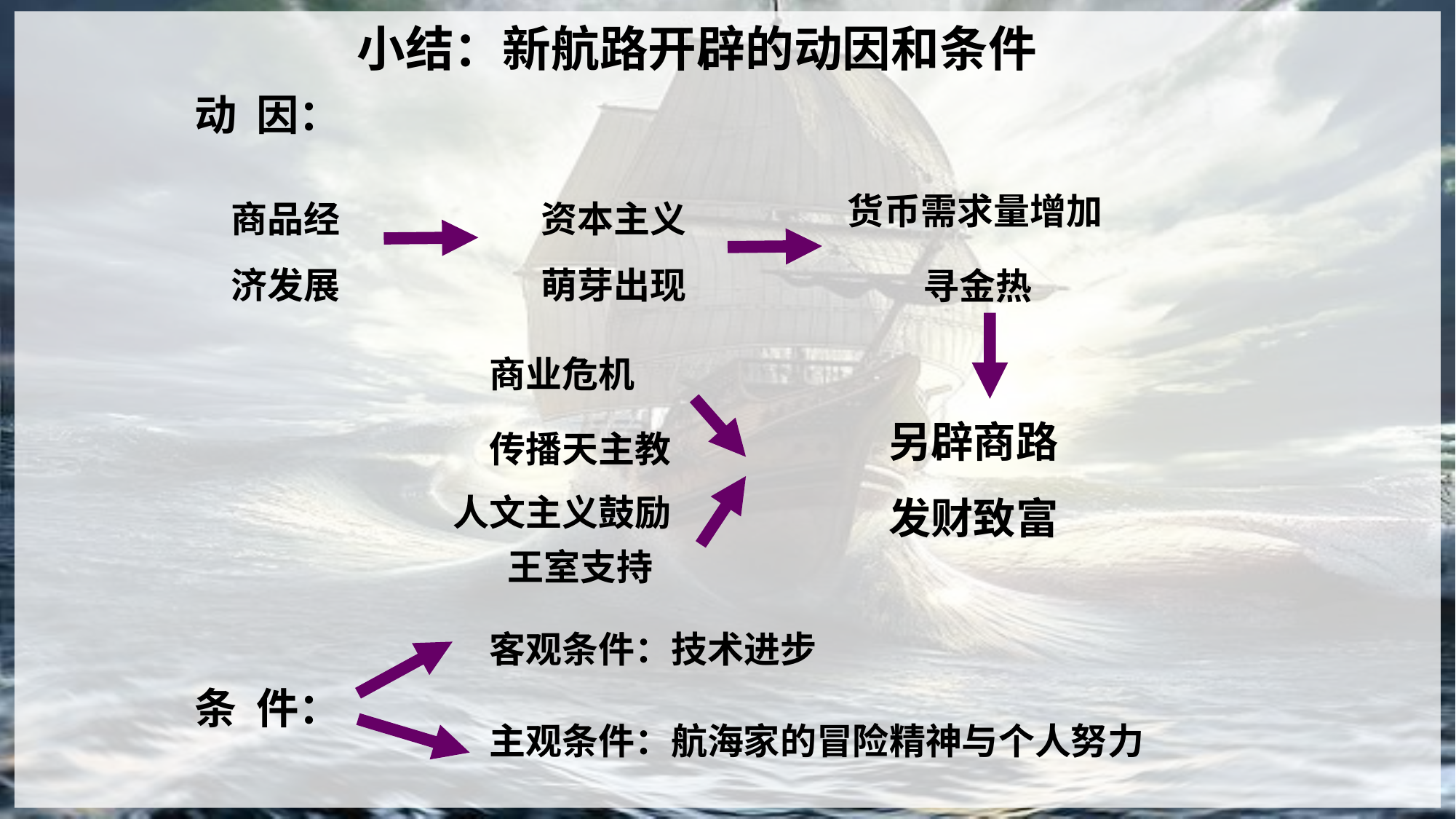

小结：新航路开辟的动因和条件
动  因：
货币需求量增加
商品经济发展
资本主义萌芽出现
寻金热

商业危机
另辟商路
发财致富

传播天主教
人文主义鼓励
王室支持
客观条件：技术进步

条  件：
主观条件：航海家的冒险精神与个人努力